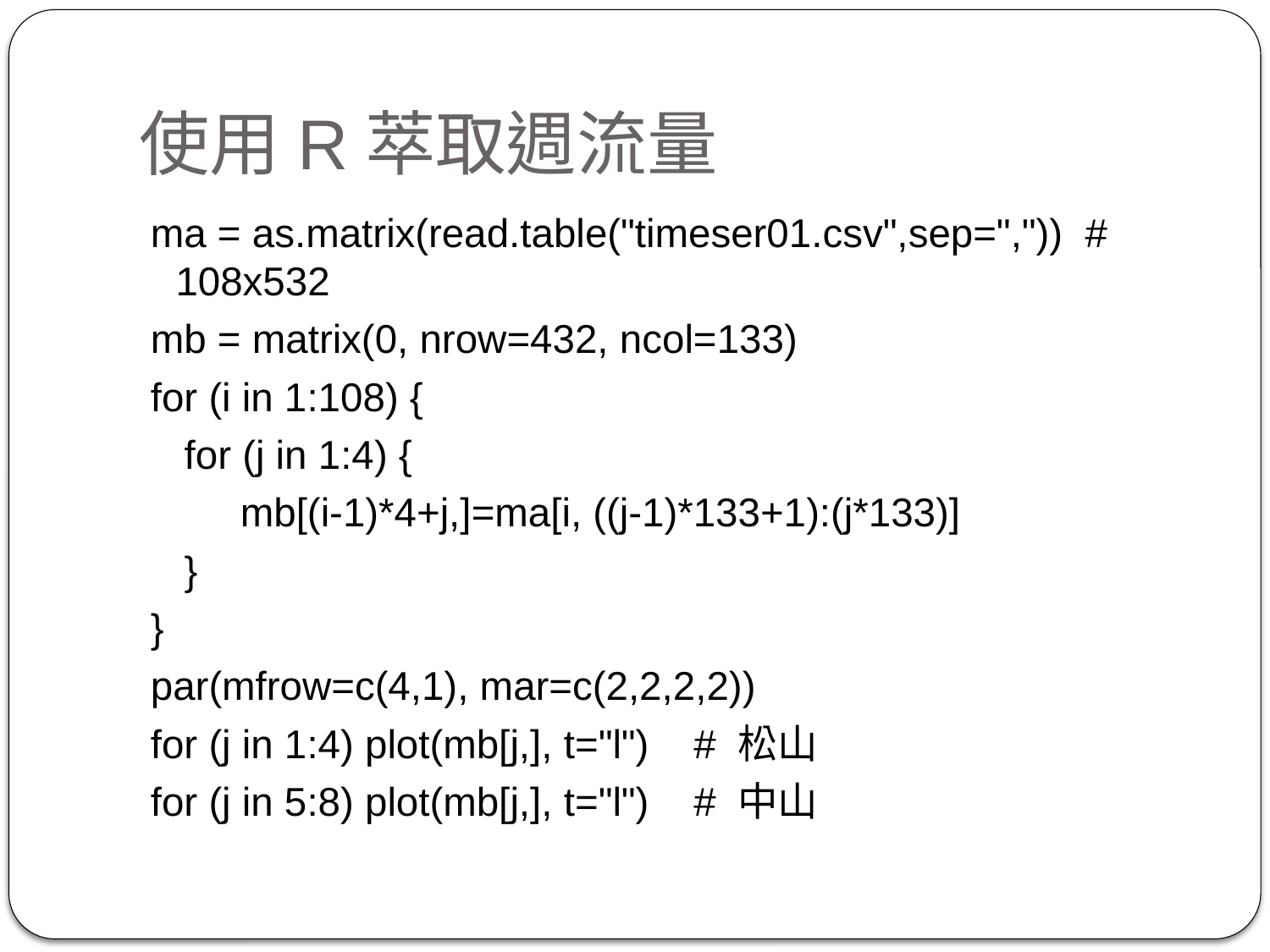

# 使用R萃取週流量
 ma = as.matrix(read.table("timeser01.csv",sep=","))  # 108x532
 mb = matrix(0, nrow=432, ncol=133)
 for (i in 1:108) {
    for (j in 1:4) {
         mb[(i-1)*4+j,]=ma[i, ((j-1)*133+1):(j*133)]
    }
 }
 par(mfrow=c(4,1), mar=c(2,2,2,2))
 for (j in 1:4) plot(mb[j,], t="l")    # 松山
 for (j in 5:8) plot(mb[j,], t="l")    # 中山